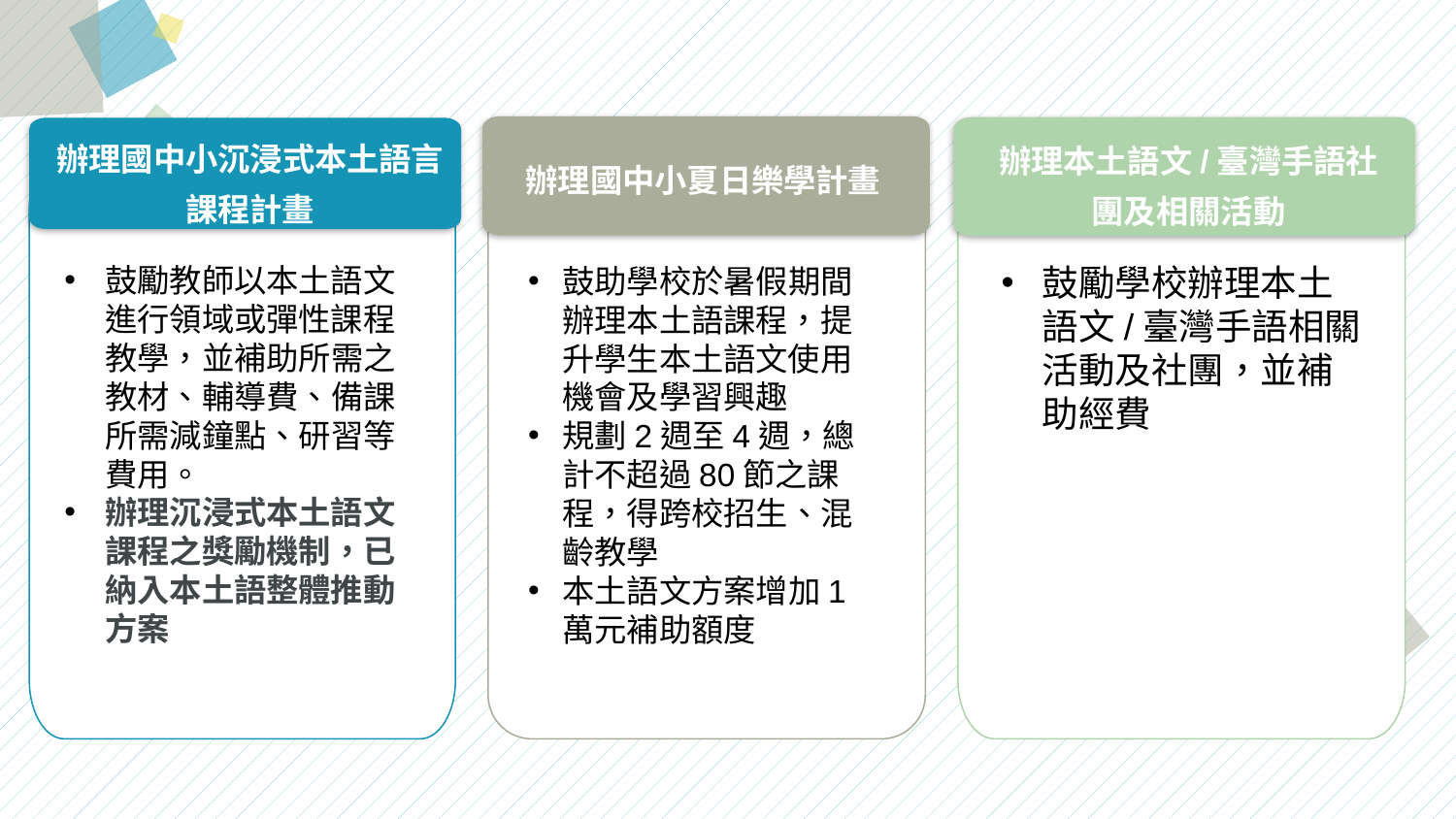

辦理國中小沉浸式本土語言課程計畫
辦理本土語文/臺灣手語社團及相關活動
辦理國中小夏日樂學計畫

鼓勵教師以本土語文進行領域或彈性課程教學，並補助所需之教材、輔導費、備課所需減鐘點、研習等費用。
辦理沉浸式本土語文課程之獎勵機制，已納入本土語整體推動方案
鼓勵學校辦理本土語文/臺灣手語相關活動及社團，並補助經費
鼓助學校於暑假期間辦理本土語課程，提升學生本土語文使用機會及學習興趣
規劃2週至4週，總計不超過80節之課程，得跨校招生、混齡教學
本土語文方案增加1萬元補助額度